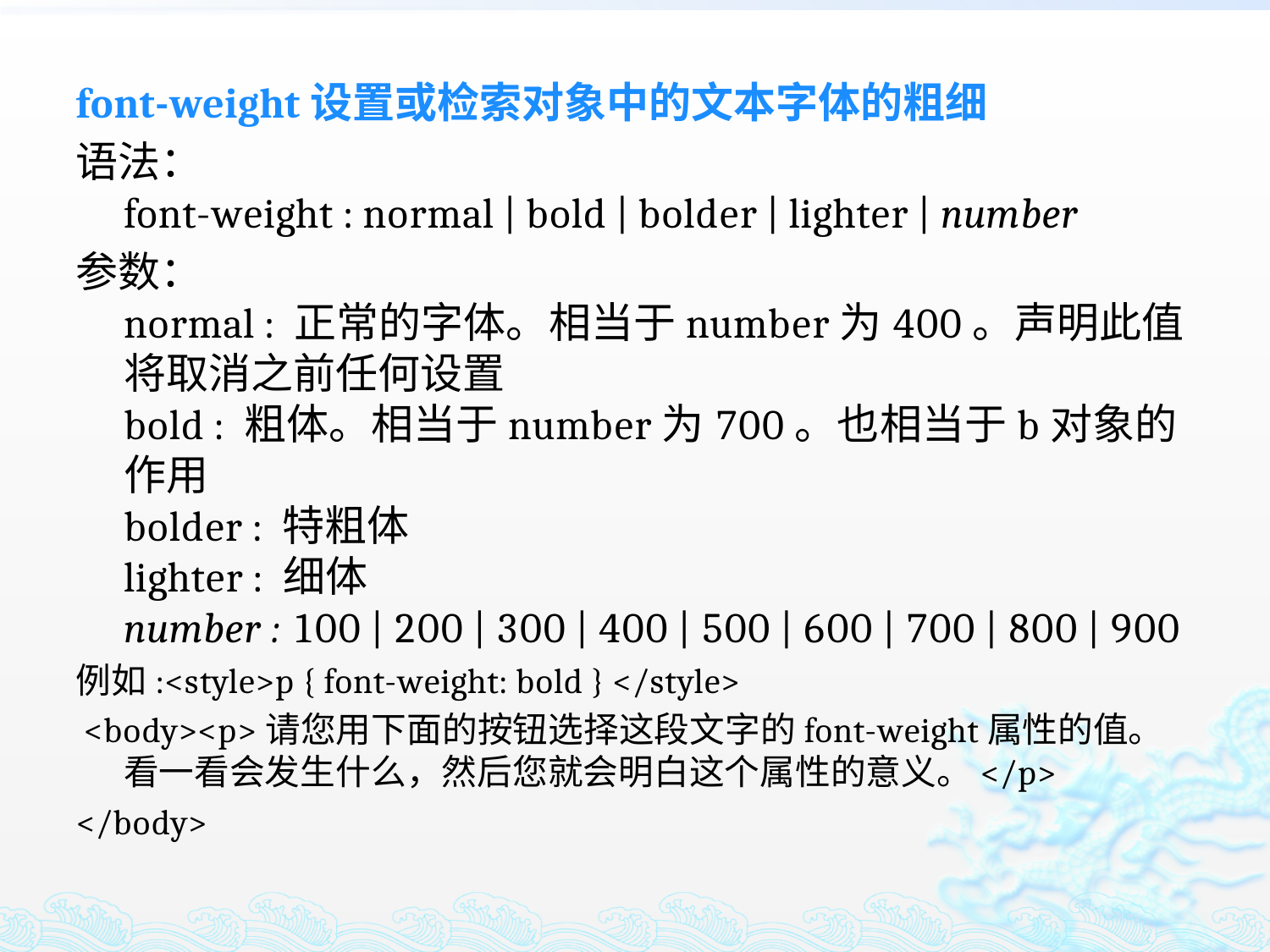

font-weight设置或检索对象中的文本字体的粗细
语法：
font-weight : normal | bold | bolder | lighter | number
参数：
normal : 正常的字体。相当于number为400。声明此值将取消之前任何设置
bold : 粗体。相当于number为700。也相当于b对象的作用
bolder : 特粗体
lighter : 细体
number : 100 | 200 | 300 | 400 | 500 | 600 | 700 | 800 | 900
例如:<style>p { font-weight: bold } </style>
 <body><p>请您用下面的按钮选择这段文字的font-weight属性的值。看一看会发生什么，然后您就会明白这个属性的意义。</p>
</body>